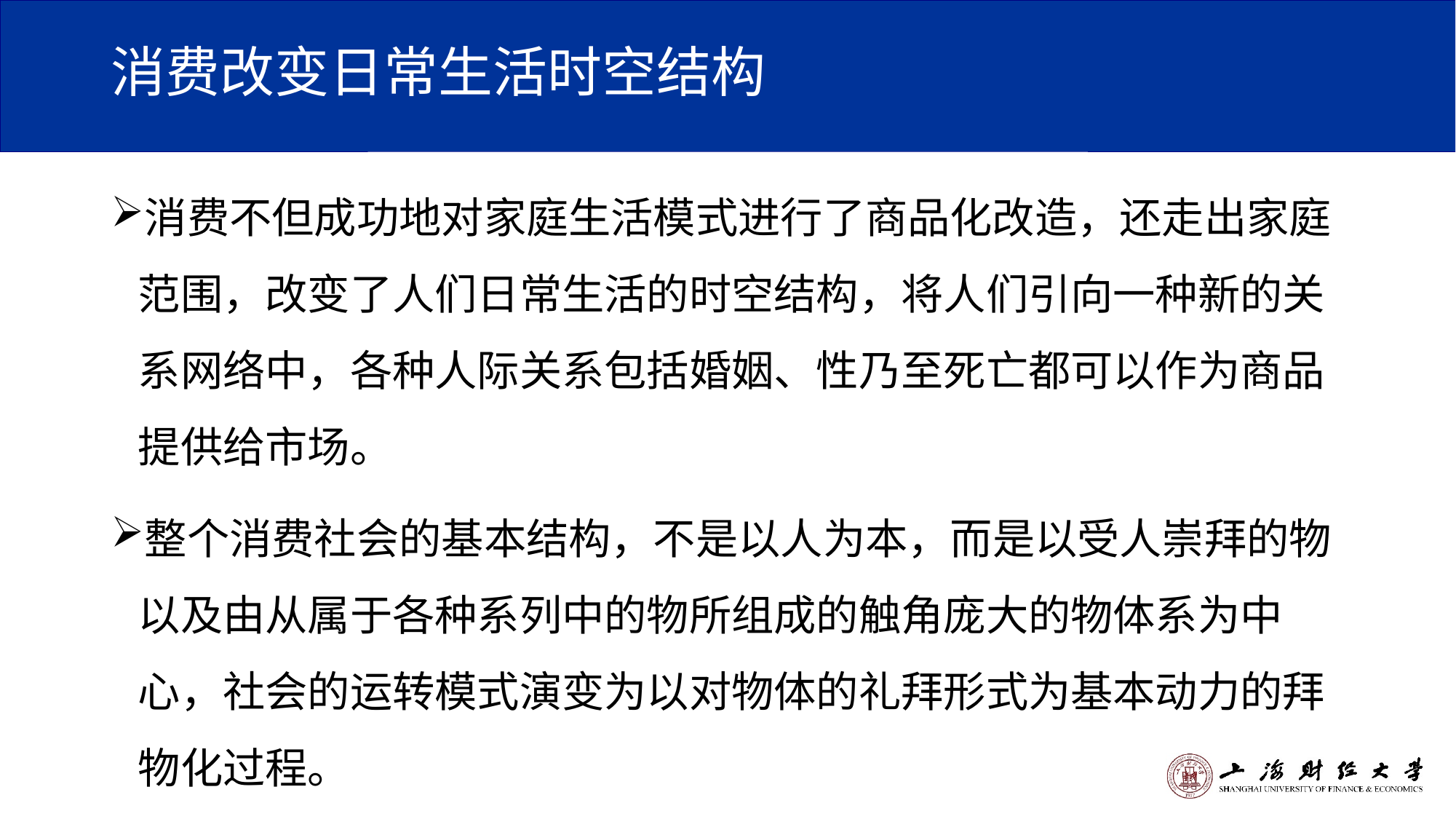

# 消费改变日常生活时空结构
消费不但成功地对家庭生活模式进行了商品化改造，还走出家庭范围，改变了人们日常生活的时空结构，将人们引向一种新的关系网络中，各种人际关系包括婚姻、性乃至死亡都可以作为商品提供给市场。
整个消费社会的基本结构，不是以人为本，而是以受人崇拜的物以及由从属于各种系列中的物所组成的触角庞大的物体系为中心，社会的运转模式演变为以对物体的礼拜形式为基本动力的拜物化过程。